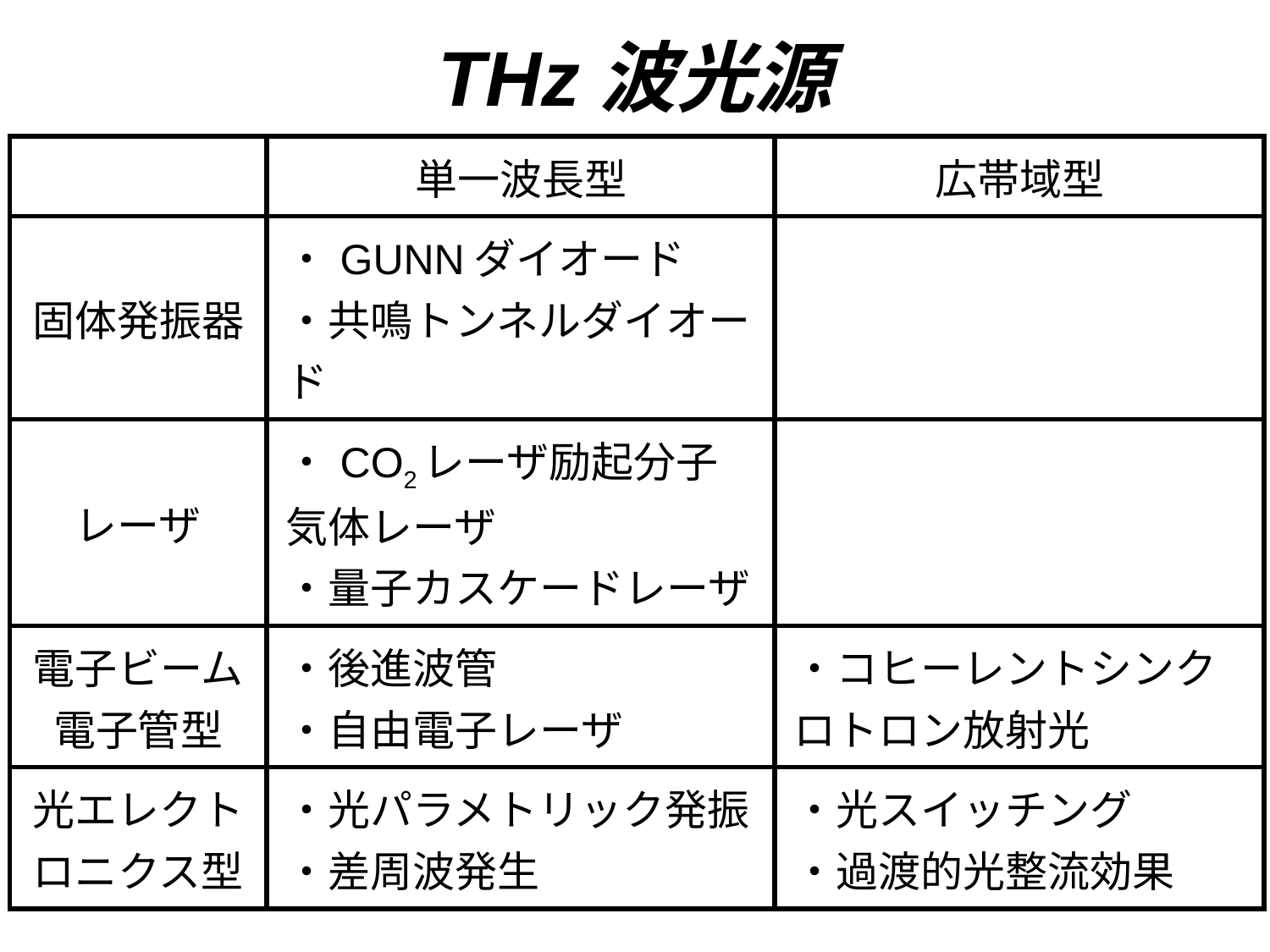

# THz波光源
|  | 単一波長型 | 広帯域型 |
| --- | --- | --- |
| 固体発振器 | ・GUNNダイオード ・共鳴トンネルダイオード |  |
| レーザ | ・CO2レーザ励起分子気体レーザ ・量子カスケードレーザ |  |
| 電子ビーム 電子管型 | ・後進波管 ・自由電子レーザ | ・コヒーレントシンクロトロン放射光 |
| 光エレクトロニクス型 | ・光パラメトリック発振 ・差周波発生 | ・光スイッチング ・過渡的光整流効果 |